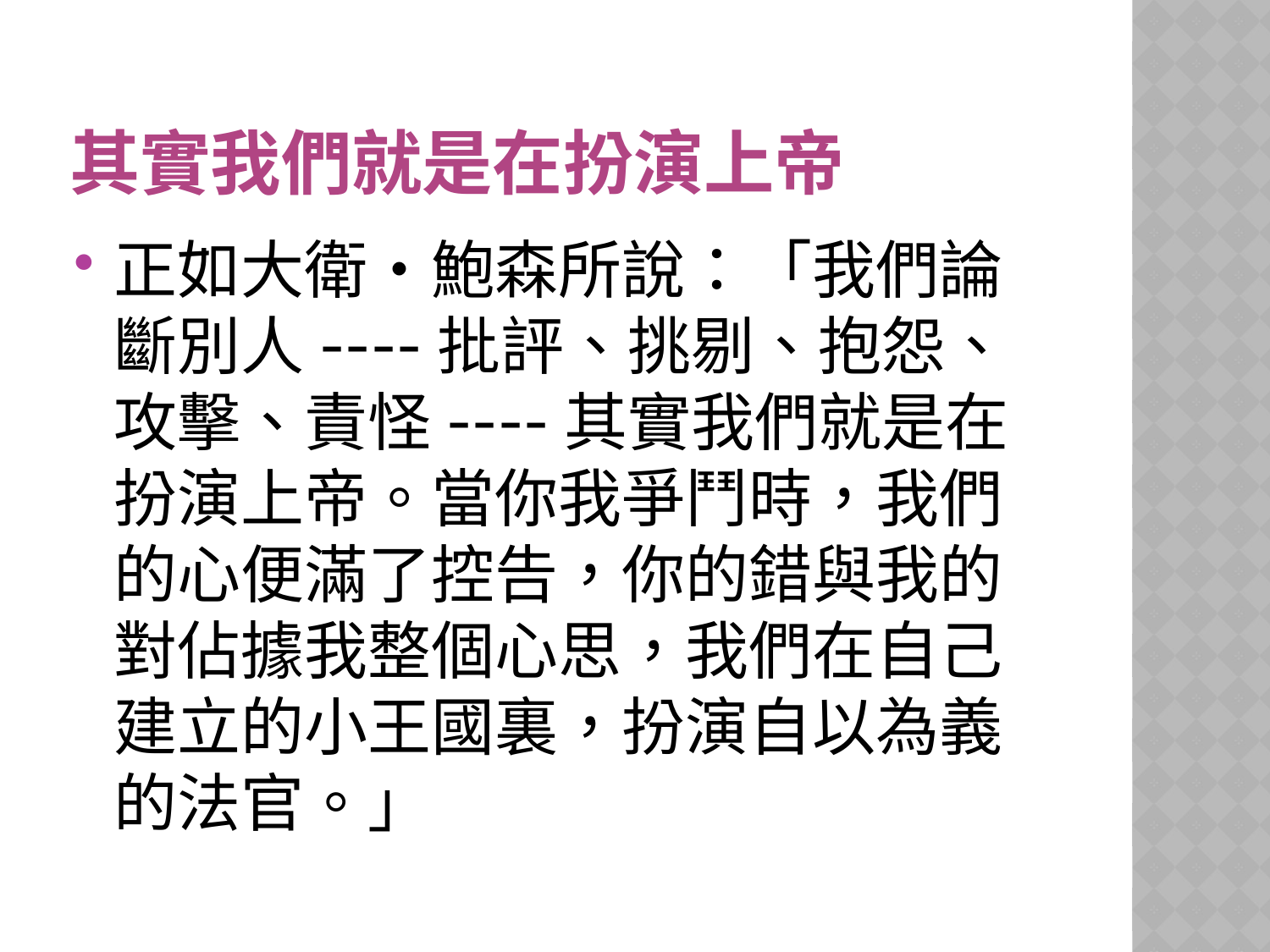

# 其實我們就是在扮演上帝
正如大衛‧鮑森所說：「我們論斷別人----批評、挑剔、抱怨、攻擊、責怪----其實我們就是在扮演上帝。當你我爭鬥時，我們的心便滿了控告，你的錯與我的對佔據我整個心思，我們在自己建立的小王國裏，扮演自以為義的法官。」